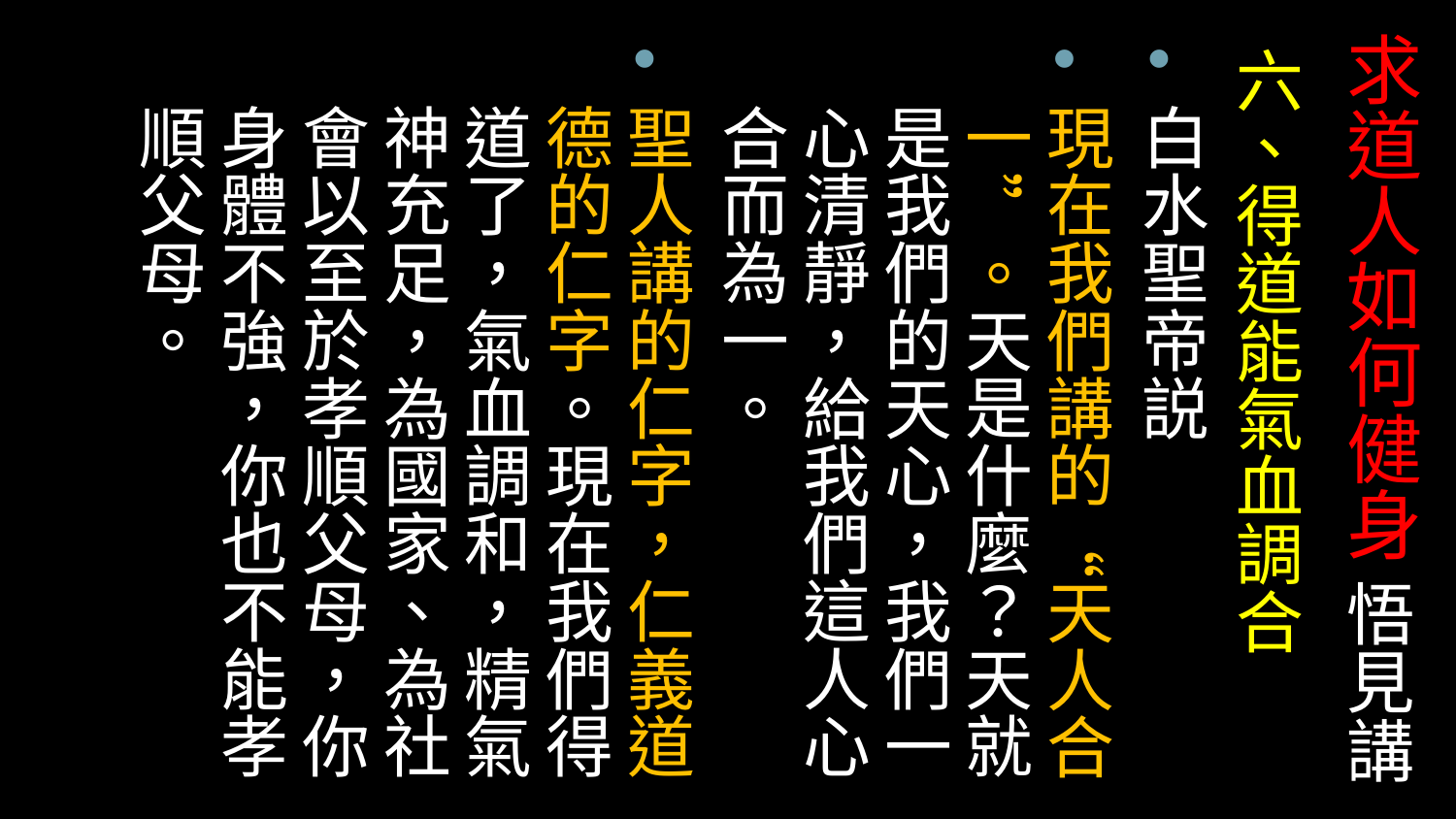

# 求道人如何健身 悟見講
六、得道能氣血調合
白水聖帝説
現在我們講的“天人合一”。天是什麼？天就是我們的天心，我們一心清靜，給我們這人心合而為一。
聖人講的仁字，仁義道德的仁字。現在我們得道了，氣血調和，精氣神充足，為國家、為社會以至於孝順父母，你身體不強，你也不能孝順父母。